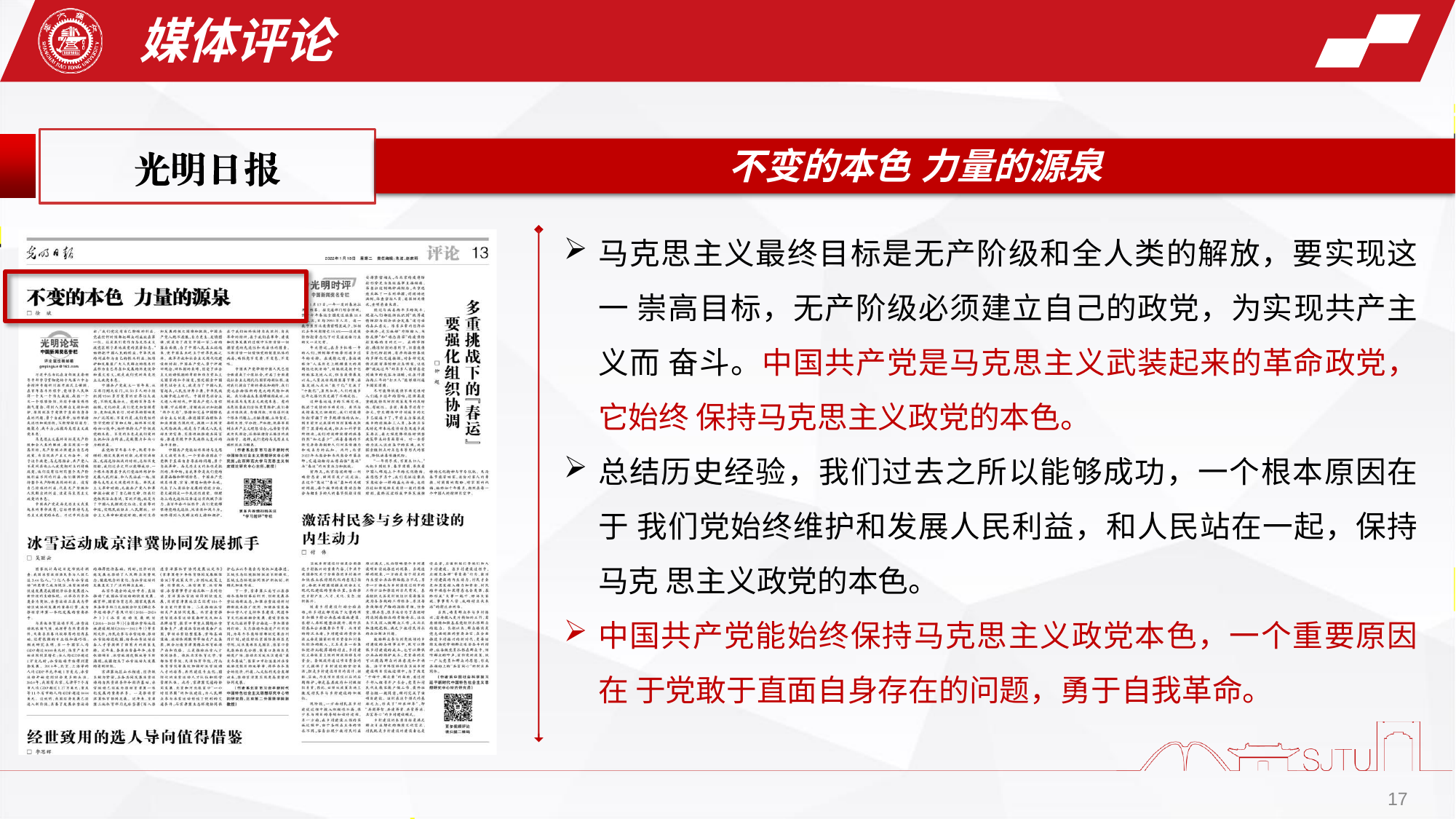

# 媒体评论

不变的本色力量的源泉

马克思主义最终目标是无产阶级和全人类的解放，要实现这一 崇高目标，无产阶级必须建立自己的政党，为实现共产主义而 奋斗。中国共产党是马克思主义武装起来的革命政党，它始终 保持马克思主义政党的本色。
总结历史经验，我们过去之所以能够成功，一个根本原因在于 我们党始终维护和发展人民利益，和人民站在一起，保持马克 思主义政党的本色。
中国共产党能始终保持马克思主义政党本色，一个重要原因在 于党敢于直面自身存在的问题，勇于自我革命。
持续推进更高水平的对外开放

17